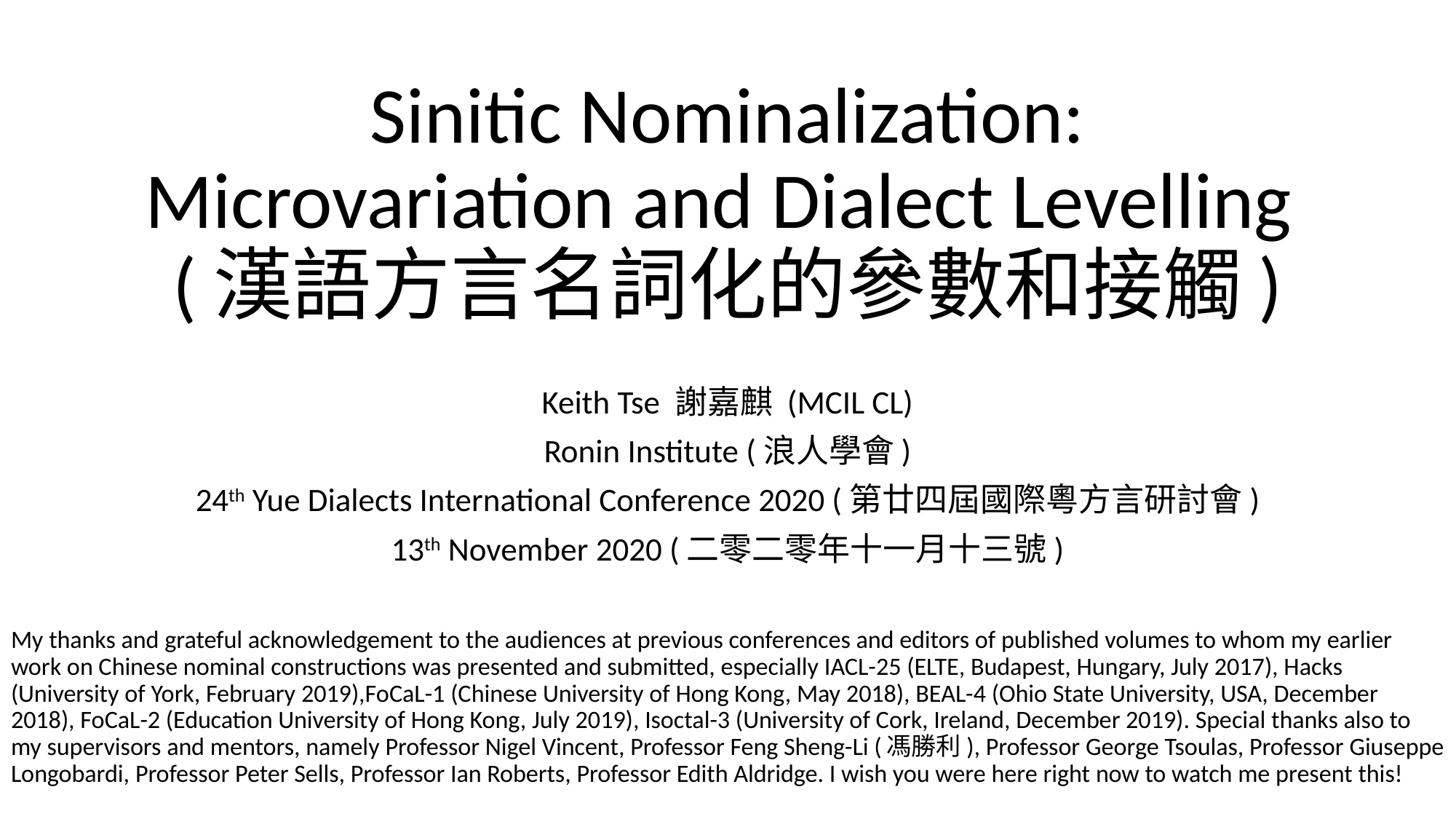

# Sinitic Nominalization: Microvariation and Dialect Levelling (漢語方言名詞化的參數和接觸)
Keith Tse 謝嘉麒 (MCIL CL)
Ronin Institute (浪人學會)
24th Yue Dialects International Conference 2020 (第廿四屆國際粵方言研討會)
13th November 2020 (二零二零年十一月十三號)
My thanks and grateful acknowledgement to the audiences at previous conferences and editors of published volumes to whom my earlier work on Chinese nominal constructions was presented and submitted, especially IACL-25 (ELTE, Budapest, Hungary, July 2017), Hacks (University of York, February 2019),FoCaL-1 (Chinese University of Hong Kong, May 2018), BEAL-4 (Ohio State University, USA, December 2018), FoCaL-2 (Education University of Hong Kong, July 2019), Isoctal-3 (University of Cork, Ireland, December 2019). Special thanks also to my supervisors and mentors, namely Professor Nigel Vincent, Professor Feng Sheng-Li (馮勝利), Professor George Tsoulas, Professor Giuseppe Longobardi, Professor Peter Sells, Professor Ian Roberts, Professor Edith Aldridge. I wish you were here right now to watch me present this!